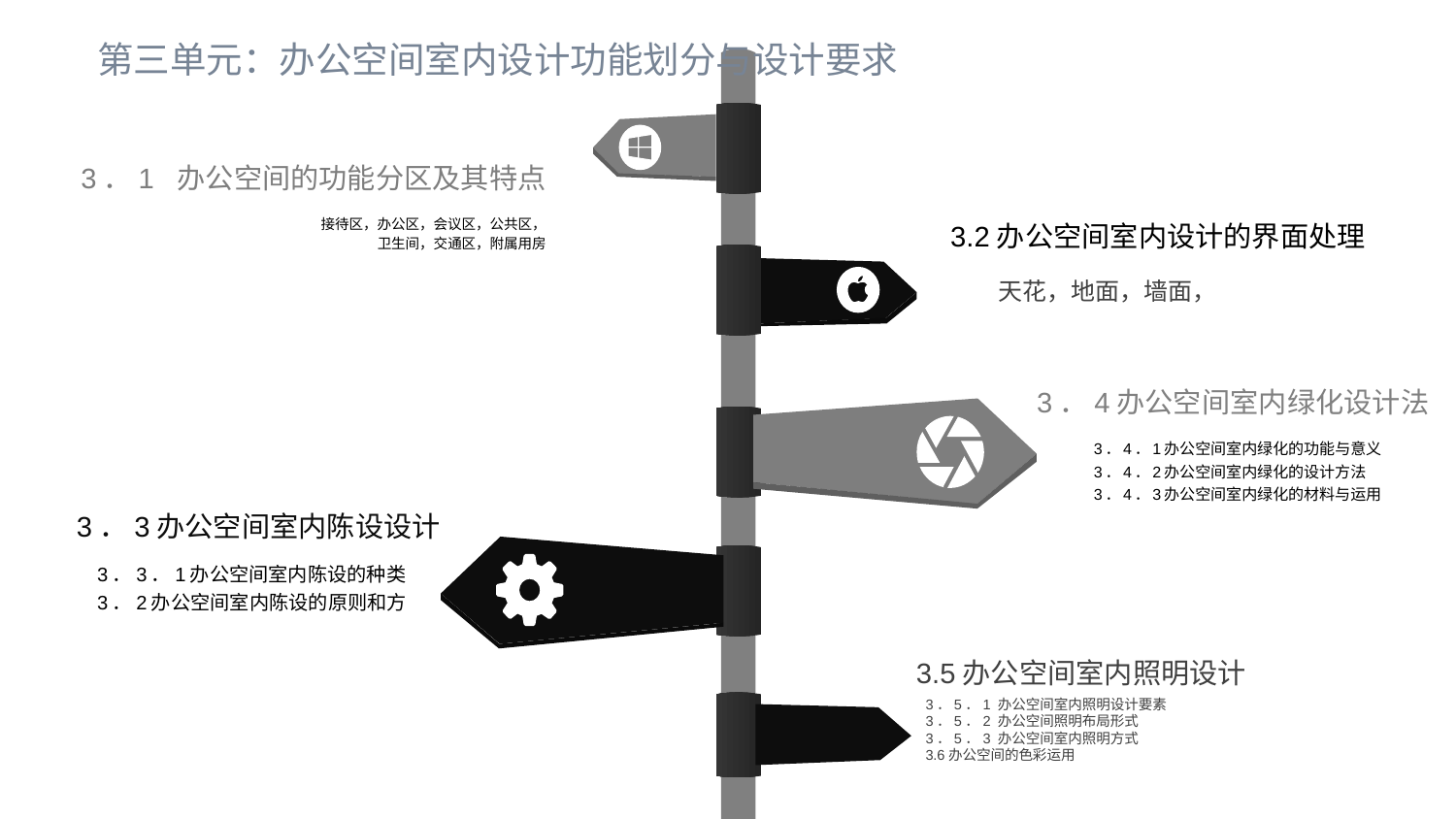

第三单元：办公空间室内设计功能划分与设计要求

3．1  办公空间的功能分区及其特点
接待区，办公区，会议区，公共区，
卫生间，交通区，附属用房
3.2办公空间室内设计的界面处理

天花，地面，墙面，
3．4办公空间室内绿化设计法
3．4．1办公空间室内绿化的功能与意义
3．4．2办公空间室内绿化的设计方法
3．4．3办公空间室内绿化的材料与运用
3．3办公空间室内陈设设计
3．3．1办公空间室内陈设的种类
3．2办公空间室内陈设的原则和方

3.5办公空间室内照明设计
3．5．1 办公空间室内照明设计要素
3．5．2 办公空间照明布局形式
3．5．3 办公空间室内照明方式
3.6办公空间的色彩运用